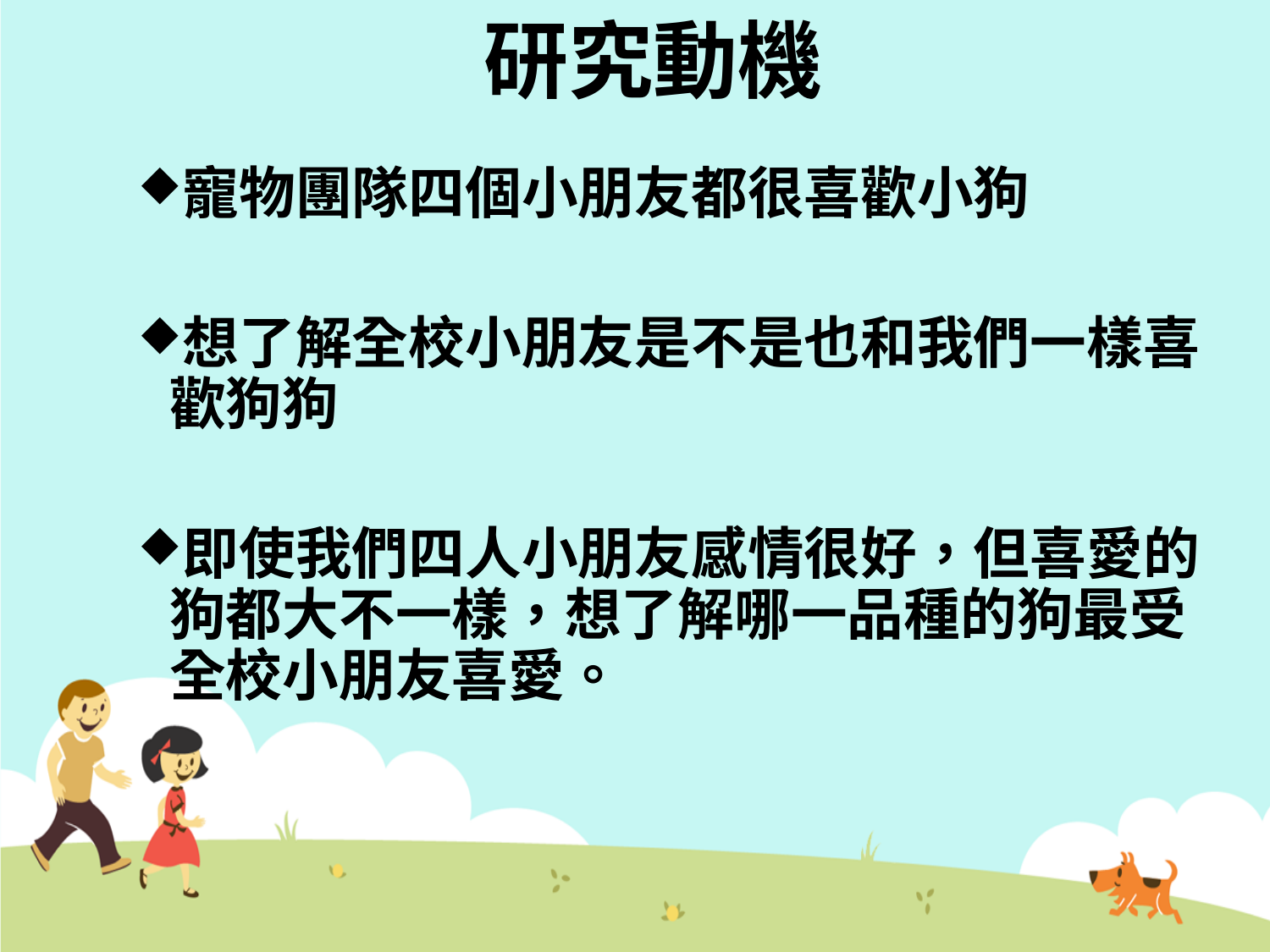

# 研究動機
寵物團隊四個小朋友都很喜歡小狗

想了解全校小朋友是不是也和我們一樣喜歡狗狗

即使我們四人小朋友感情很好，但喜愛的狗都大不一樣，想了解哪一品種的狗最受全校小朋友喜愛。